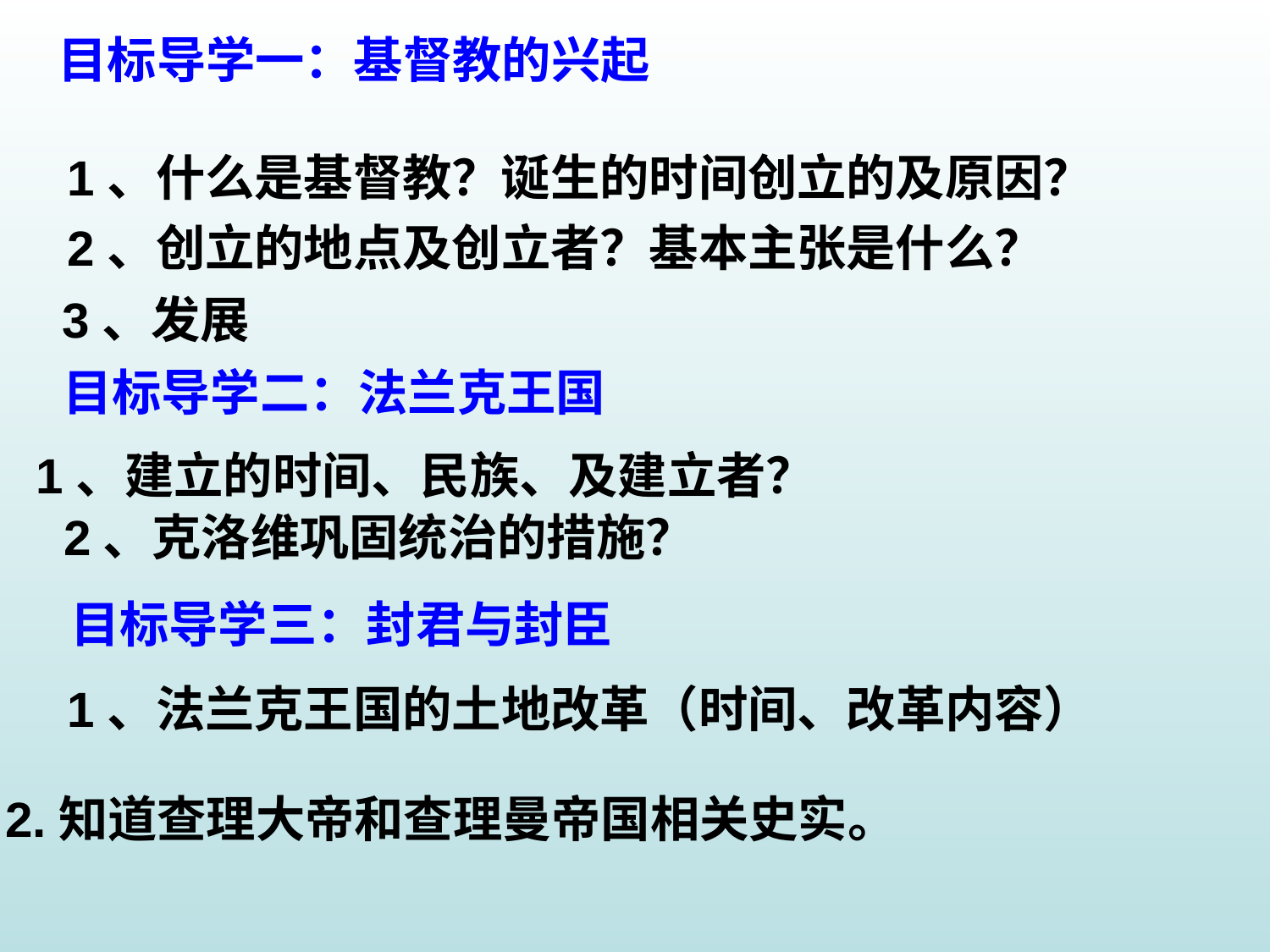

目标导学一：基督教的兴起
1、什么是基督教？诞生的时间创立的及原因？
2、创立的地点及创立者？基本主张是什么？
3、发展
目标导学二：法兰克王国
   1、建立的时间、民族、及建立者？
2、克洛维巩固统治的措施？
目标导学三：封君与封臣
1、法兰克王国的土地改革（时间、改革内容）
2.知道查理大帝和查理曼帝国相关史实。